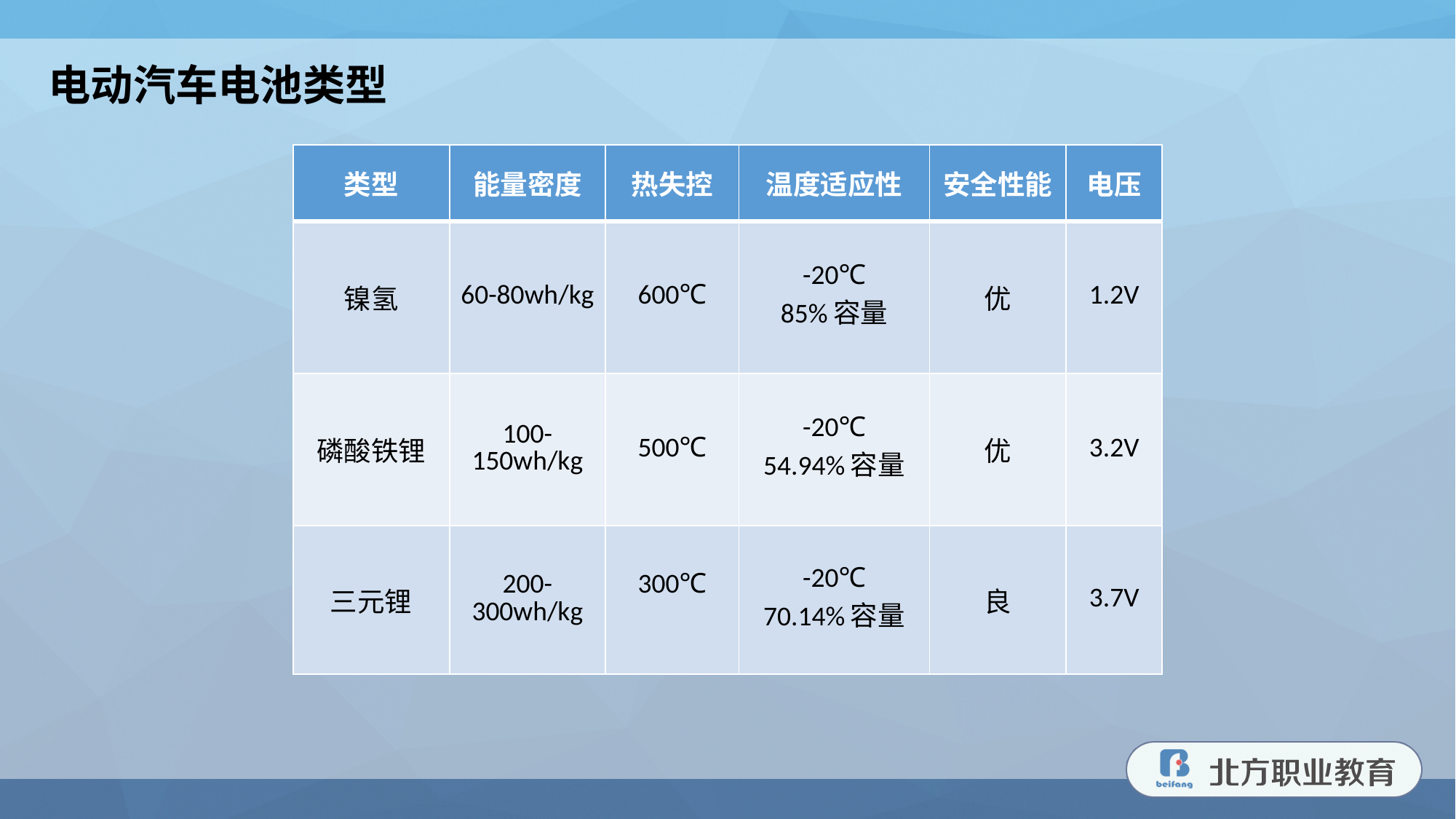

电动汽车电池类型
| 类型 | 能量密度 | 热失控 | 温度适应性 | 安全性能 | 电压 |
| --- | --- | --- | --- | --- | --- |
| 镍氢 | 60-80wh/kg | 600℃ | -20℃ 85%容量 | 优 | 1.2V |
| 磷酸铁锂 | 100-150wh/kg | 500℃ | -20℃ 54.94%容量 | 优 | 3.2V |
| 三元锂 | 200-300wh/kg | 300℃ | -20℃ 70.14%容量 | 良 | 3.7V |